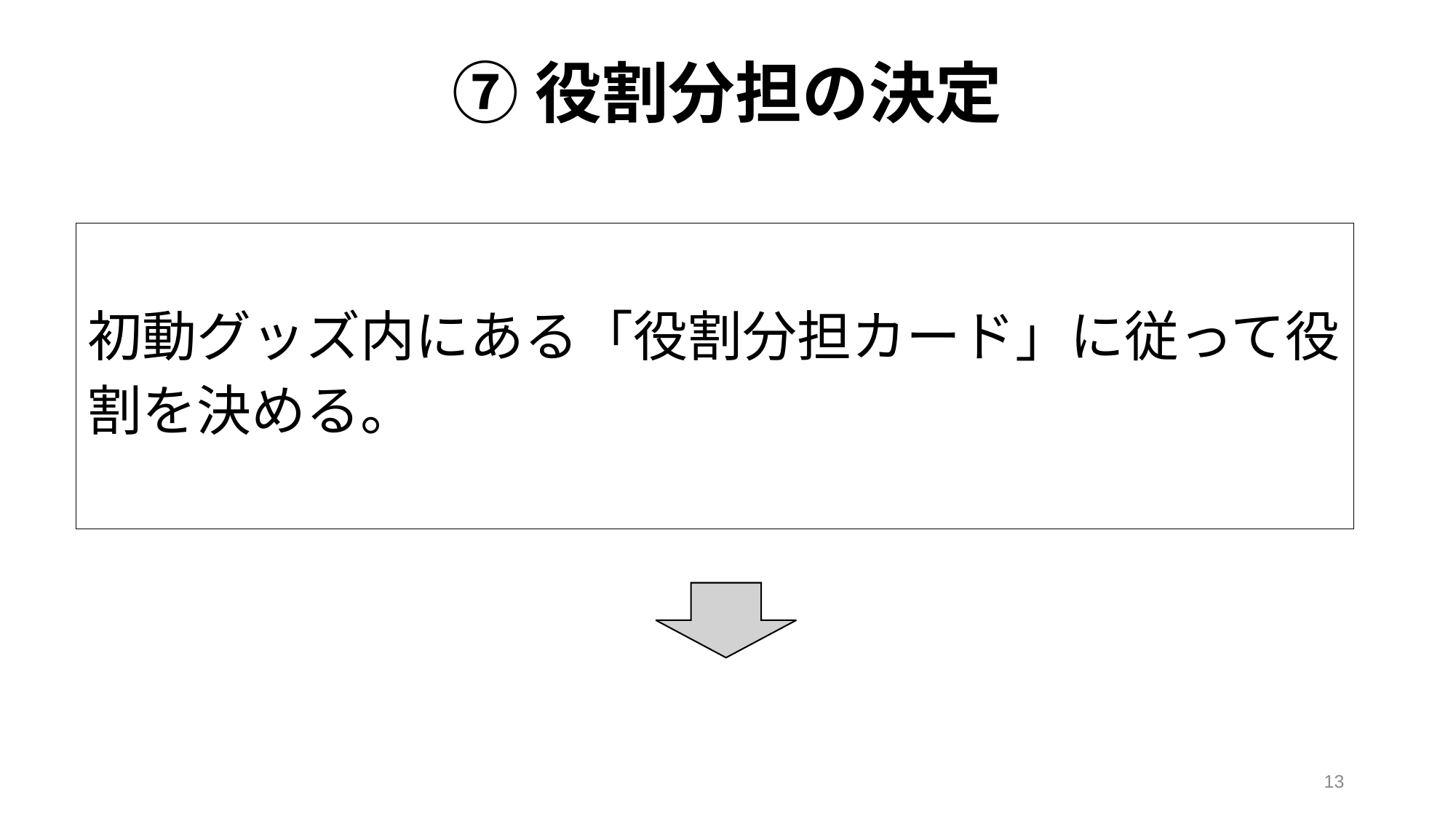

# ⑦役割分担の決定
初動グッズ内にある「役割分担カード」に従って役
割を決める。

13